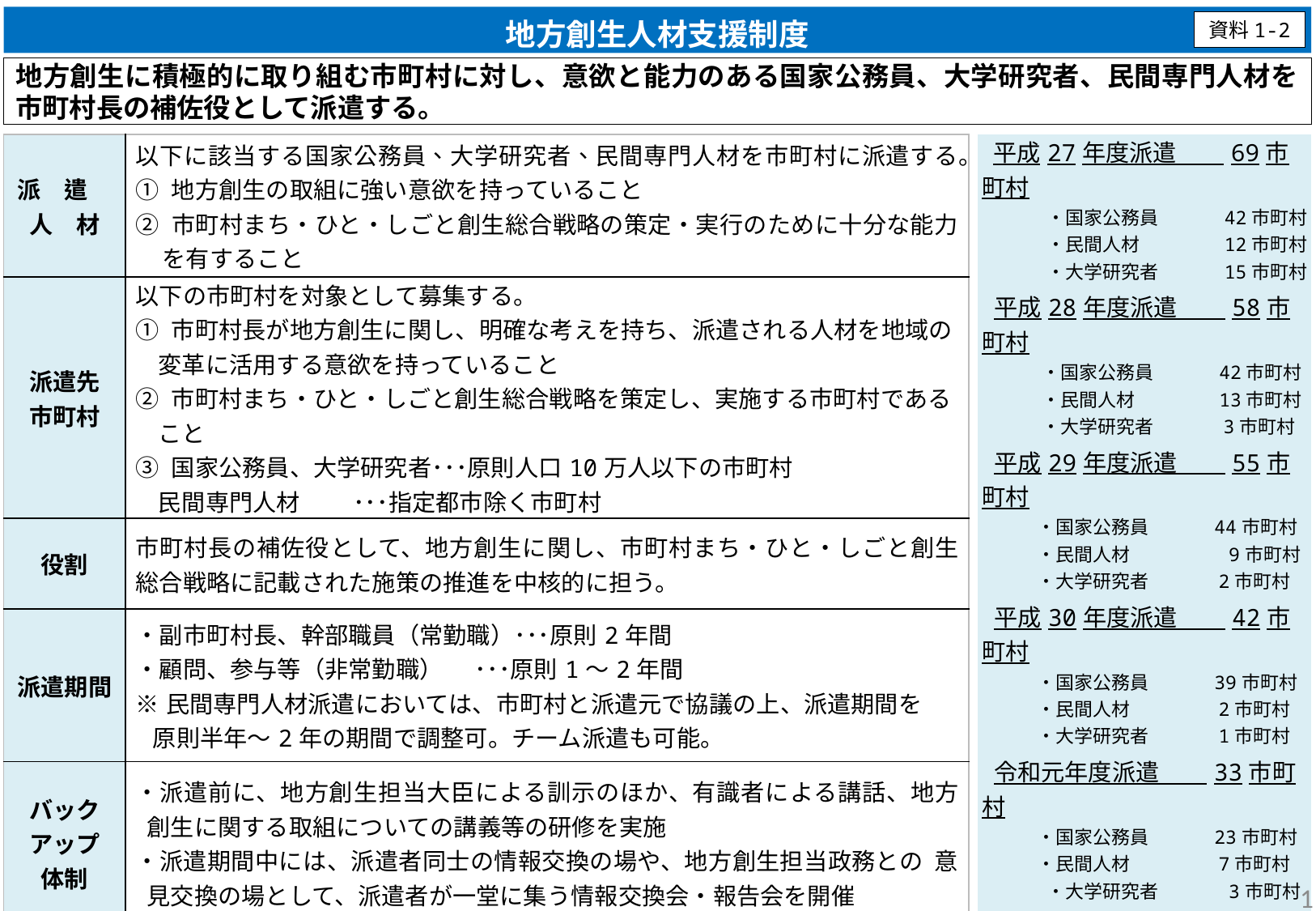

地方創生人材支援制度
資料1-2
地方創生に積極的に取り組む市町村に対し、意欲と能力のある国家公務員、大学研究者、民間専門人材を市町村長の補佐役として派遣する。
| 平成27年度派遣　　69市町村 　　　・国家公務員　　　 42市町村 　　　・民間人材　　　 　12市町村 　　　・大学研究者　　 　15市町村 平成28年度派遣　　58市町村 　　 　・国家公務員　　　 42市町村 　　 　・民間人材　　　 　13市町村 　　 　・大学研究者　 　 　3市町村 平成29年度派遣　　55市町村 　 　・国家公務員　　 　44市町村 　 　 ・民間人材　　　　　9市町村 　 　・大学研究者 　 　　2市町村 平成30年度派遣　　42市町村 　　 ・国家公務員　　 　39市町村 　　 ・民間人材　　　 　 2市町村 　　 ・大学研究者 　　 　1市町村 令和元年度派遣　　33市町村 　　 ・国家公務員　　 　23市町村 　　・民間人材　　　 　7市町村 　　　・大学研究者 　　 　3市町村 令和２年度派遣　　46市町村 　　 ・国家公務員　 　　20市町村 　 　・民間人材　　 　　26市町村 　　・大学研究者 　 　　2市町村 令和３年度派遣　　77市町村 　　 ・国家公務員　 　　21市町村 　　 ・民間人材　　 　　54市町村 　 　 ・大学研究者 　 　　2市町村 これまで288市町村に派遣 　※新規派遣市町村数。令和３年５月現在 　※令和２年度からデジタル専門人材を含む |
| --- |
| 派　遣　人　材 | 以下に該当する国家公務員、大学研究者、民間専門人材を市町村に派遣する。 ① 地方創生の取組に強い意欲を持っていること ② 市町村まち・ひと・しごと創生総合戦略の策定・実行のために十分な能力を有すること |
| --- | --- |
| 派遣先 市町村 | 以下の市町村を対象として募集する。 ① 市町村長が地方創生に関し、明確な考えを持ち、派遣される人材を地域の 変革に活用する意欲を持っていること ② 市町村まち・ひと・しごと創生総合戦略を策定し、実施する市町村である こと ③ 国家公務員、大学研究者･･･原則人口10万人以下の市町村 民間専門人材 ･･･指定都市除く市町村 |
| 役割 | 市町村長の補佐役として、地方創生に関し、市町村まち・ひと・しごと創生総合戦略に記載された施策の推進を中核的に担う。 |
| 派遣期間 | ・副市町村長、幹部職員（常勤職）･･･原則2年間 ・顧問、参与等（非常勤職） ･･･原則1～2年間 ※民間専門人材派遣においては、市町村と派遣元で協議の上、派遣期間を 原則半年～2年の期間で調整可。チーム派遣も可能。 |
| バック アップ 体制 | ・派遣前に、地方創生担当大臣による訓示のほか、有識者による講話、地方創生に関する取組についての講義等の研修を実施 ・派遣期間中には、派遣者同士の情報交換の場や、地方創生担当政務との 意見交換の場として、派遣者が一堂に集う情報交換会・報告会を開催 |
|  |
| --- |
1